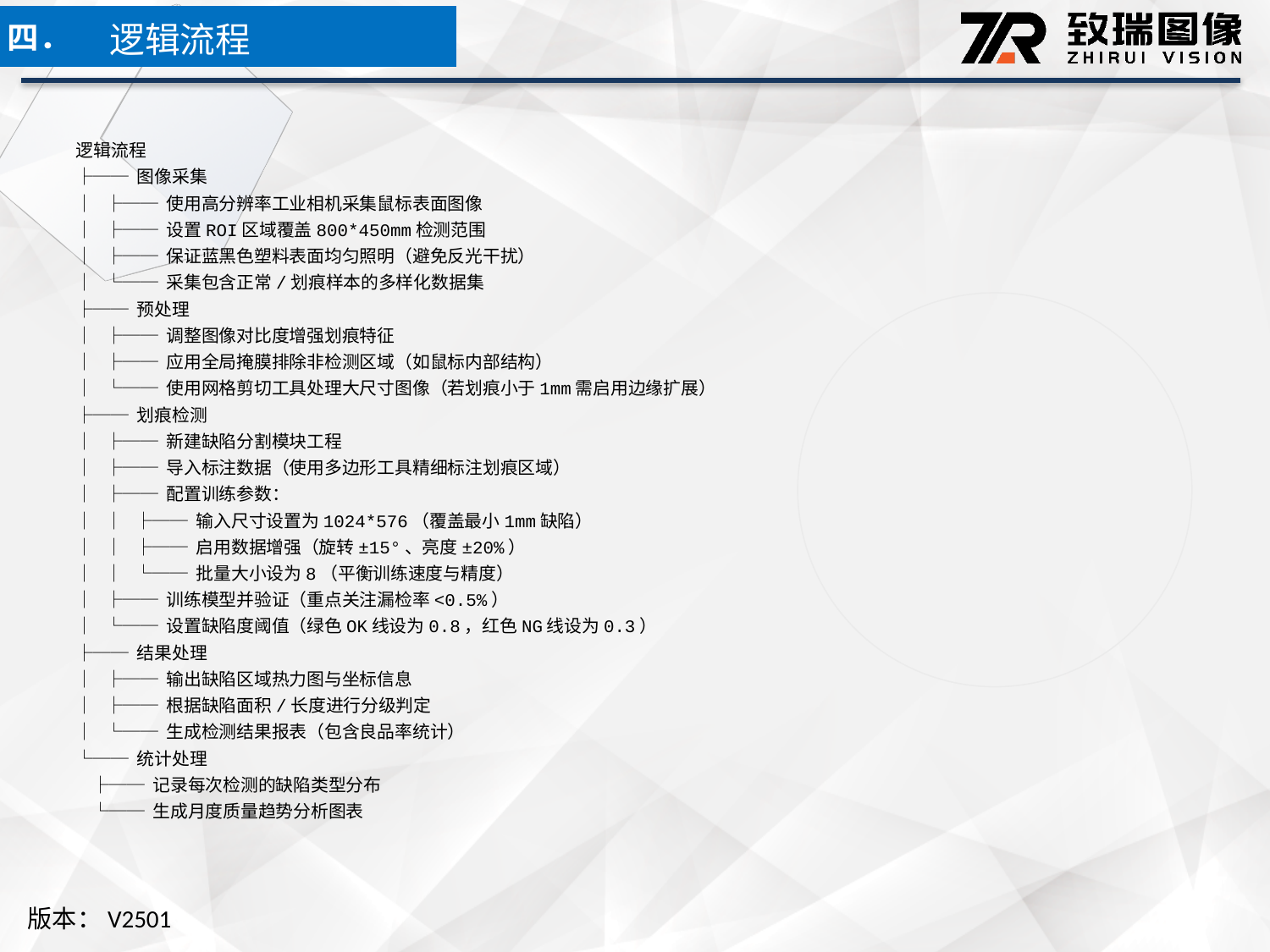

逻辑流程
四．

逻辑流程
├── 图像采集
│   ├── 使用高分辨率工业相机采集鼠标表面图像
│   ├── 设置ROI区域覆盖800*450mm检测范围
│   ├── 保证蓝黑色塑料表面均匀照明（避免反光干扰）
│   └── 采集包含正常/划痕样本的多样化数据集
├── 预处理
│   ├── 调整图像对比度增强划痕特征
│   ├── 应用全局掩膜排除非检测区域（如鼠标内部结构）
│   └── 使用网格剪切工具处理大尺寸图像（若划痕小于1mm需启用边缘扩展）
├── 划痕检测
│   ├── 新建缺陷分割模块工程
│   ├── 导入标注数据（使用多边形工具精细标注划痕区域）
│   ├── 配置训练参数：
│   │   ├── 输入尺寸设置为1024*576（覆盖最小1mm缺陷）
│   │   ├── 启用数据增强（旋转±15°、亮度±20%）
│   │   └── 批量大小设为8（平衡训练速度与精度）
│   ├── 训练模型并验证（重点关注漏检率<0.5%）
│   └── 设置缺陷度阈值（绿色OK线设为0.8，红色NG线设为0.3）
├── 结果处理
│   ├── 输出缺陷区域热力图与坐标信息
│   ├── 根据缺陷面积/长度进行分级判定
│   └── 生成检测结果报表（包含良品率统计）
└── 统计处理
    ├── 记录每次检测的缺陷类型分布
    └── 生成月度质量趋势分析图表